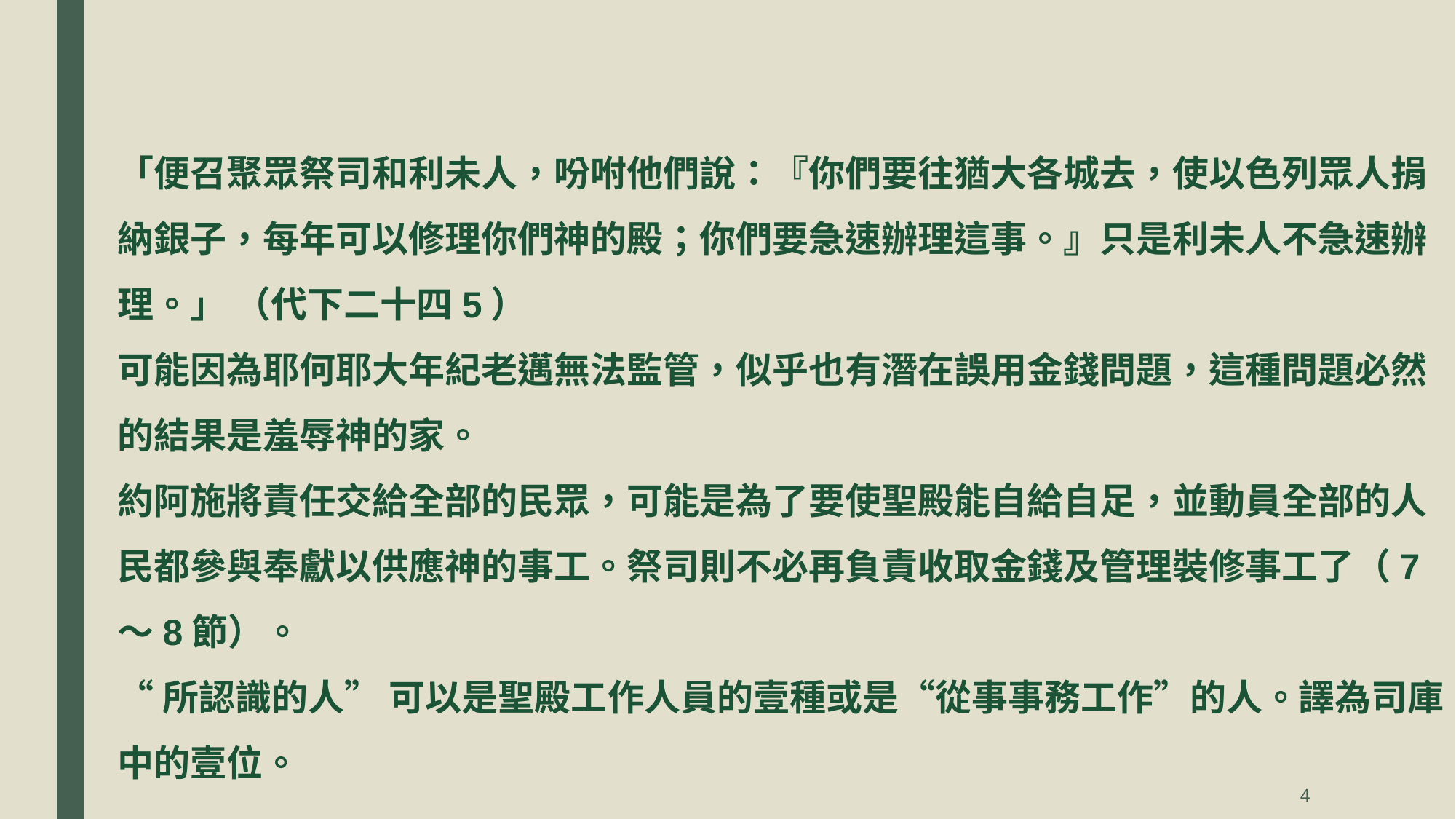

「便召聚眾祭司和利未人，吩咐他們說：『你們要往猶大各城去，使以色列眾人捐納銀子，每年可以修理你們神的殿；你們要急速辦理這事。』只是利未人不急速辦理。」 （代下二十四5）
可能因為耶何耶大年紀老邁無法監管，似乎也有潛在誤用金錢問題，這種問題必然的結果是羞辱神的家。
約阿施將責任交給全部的民眾，可能是為了要使聖殿能自給自足，並動員全部的人民都參與奉獻以供應神的事工。祭司則不必再負責收取金錢及管理裝修事工了（7～8節）。
“所認識的人” 可以是聖殿工作人員的壹種或是“從事事務工作”的人。譯為司庫中的壹位。

4